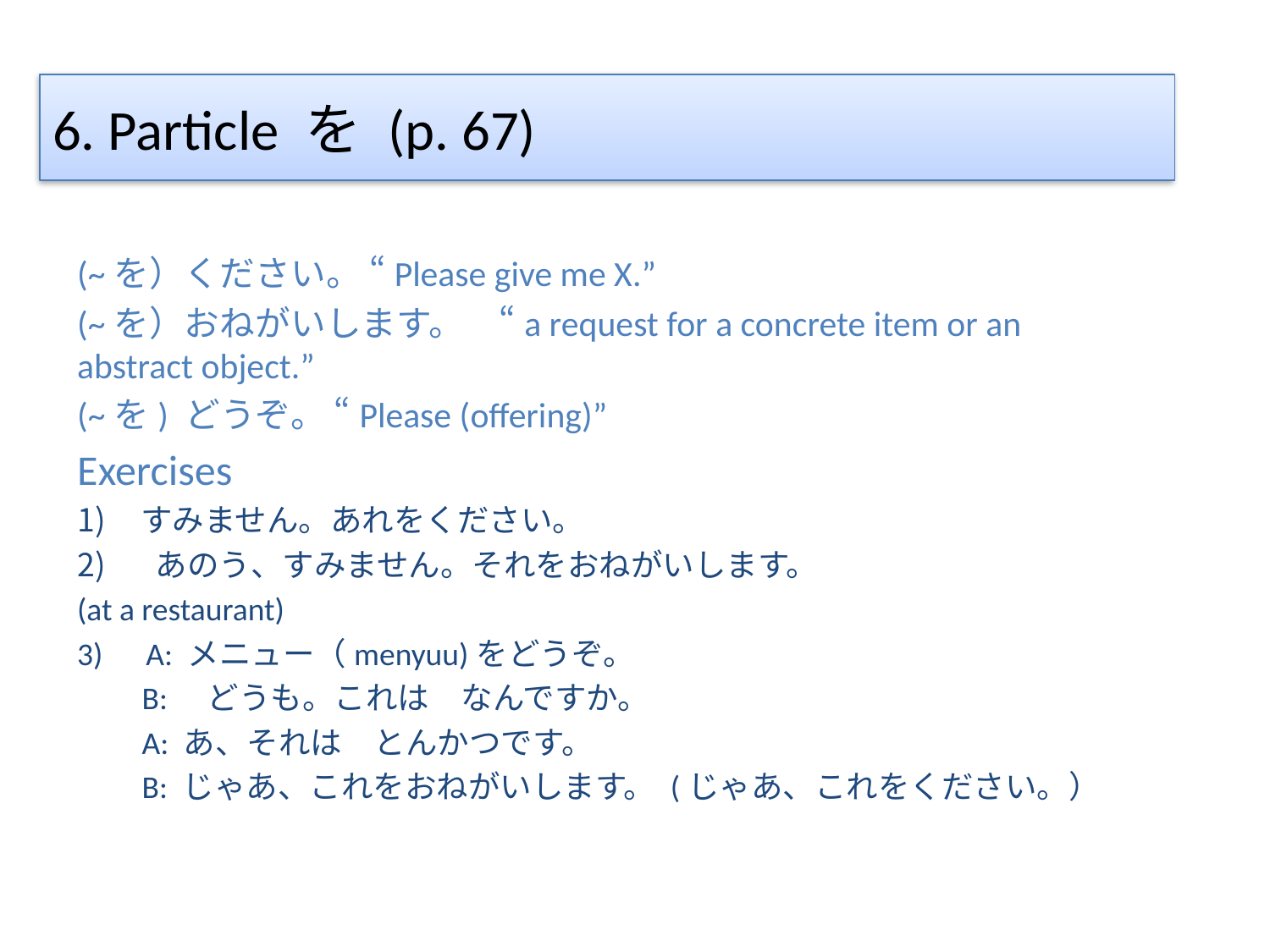

# 6. Particle を (p. 67)

(~を）ください。 “Please give me X.”
(~を）おねがいします。　“a request for a concrete item or an abstract object.”
(~を) どうぞ。 “Please (offering)”
Exercises
すみません。あれをください。
 あのう、すみません。それをおねがいします。
(at a restaurant)
3)      A: メニュー（menyuu)をどうぞ。
         B:　どうも。これは　なんですか。
         A: あ、それは　とんかつです。
         B: じゃあ、これをおねがいします。 (じゃあ、これをください。）